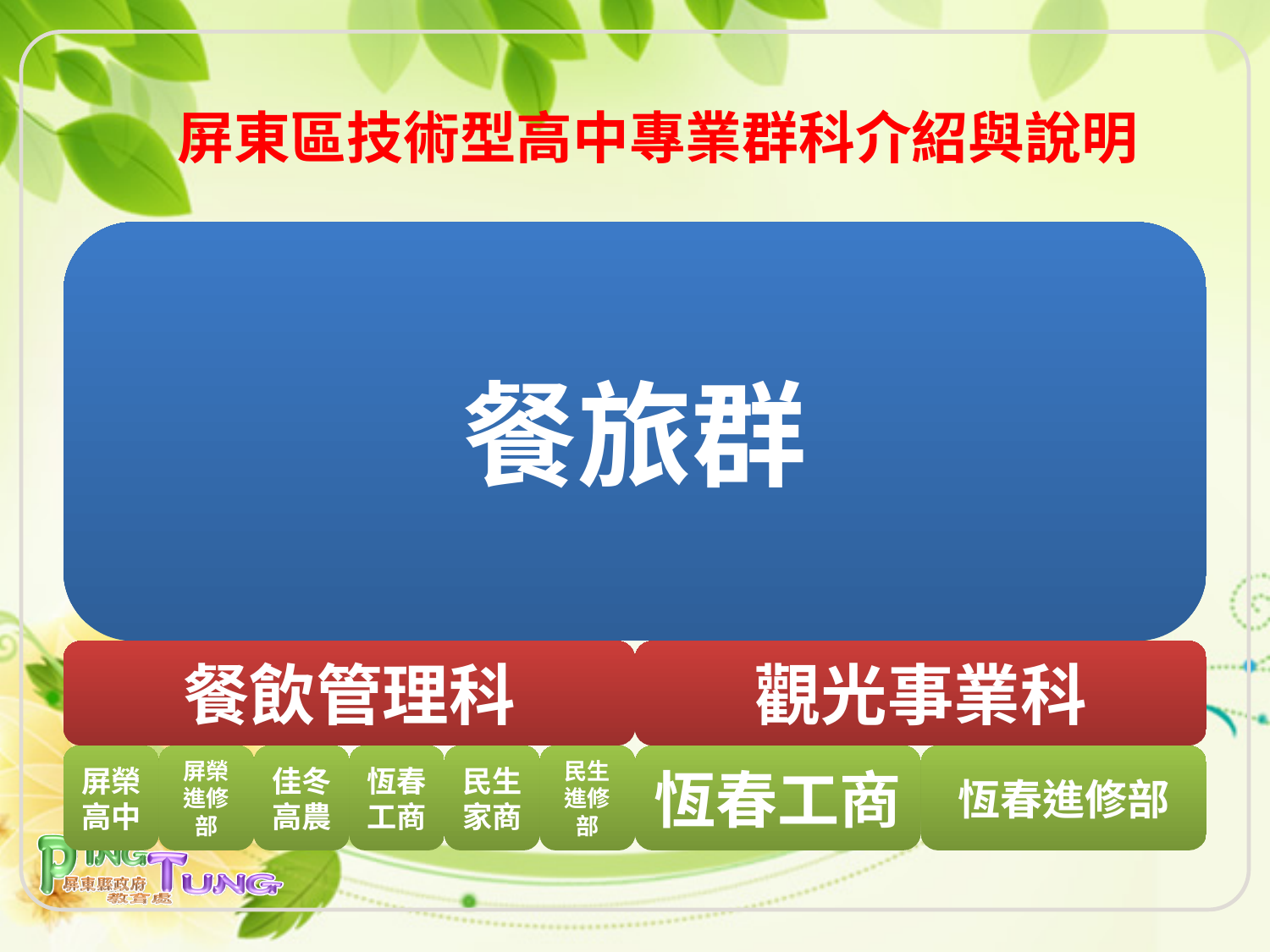

屏東區技術型高中專業群科介紹與說明
餐旅群
餐飲管理科
觀光事業科
屏榮高中
恆春工商
恆春工商
佳冬高農
民生家商
恆春進修部
屏榮進修部
民生進修部